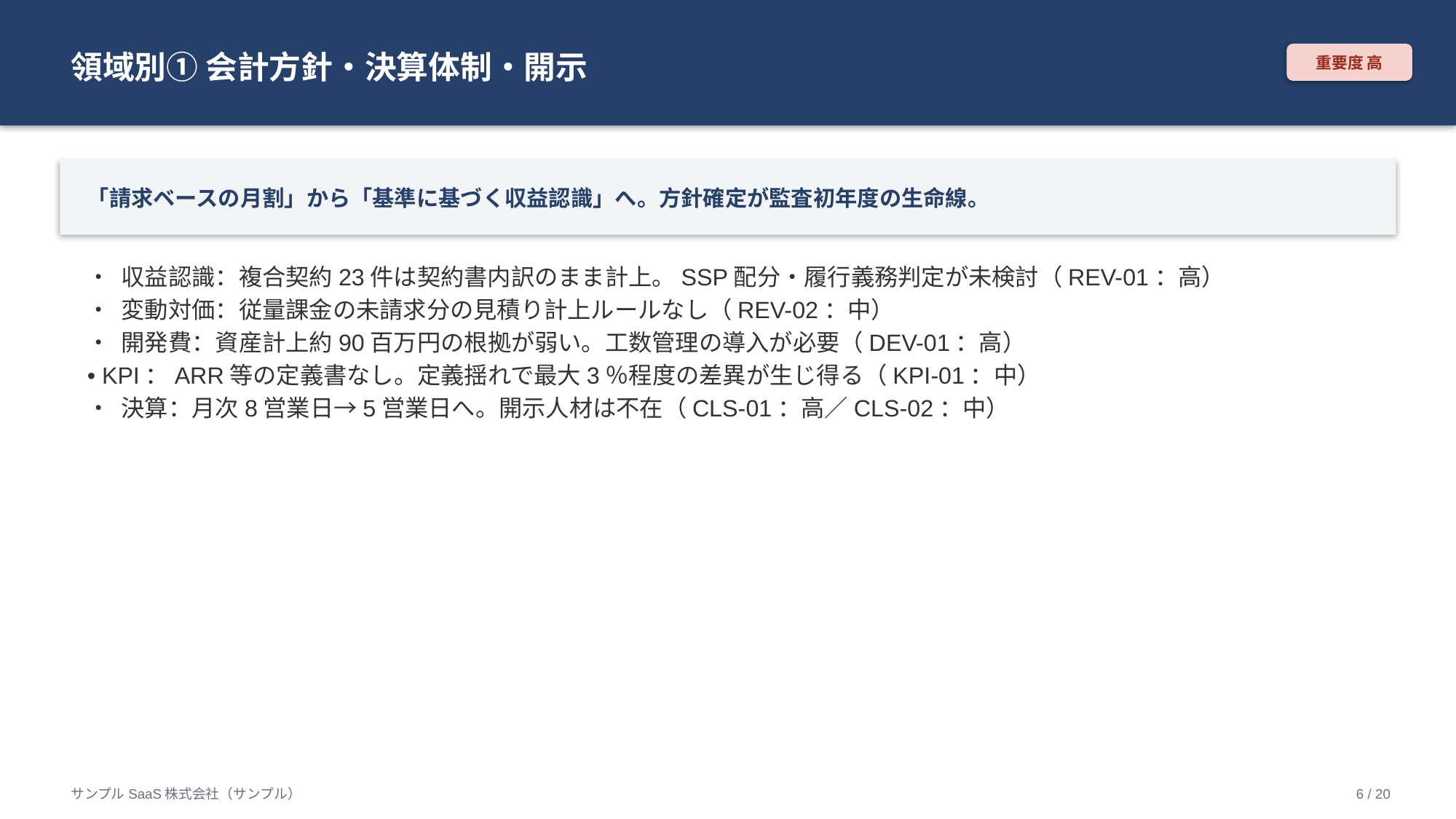

領域別① 会計方針・決算体制・開示
重要度 高

「請求ベースの月割」から「基準に基づく収益認識」へ。方針確定が監査初年度の生命線。
• 収益認識：複合契約23件は契約書内訳のまま計上。SSP配分・履行義務判定が未検討（REV-01：高）
• 変動対価：従量課金の未請求分の見積り計上ルールなし（REV-02：中）
• 開発費：資産計上約90百万円の根拠が弱い。工数管理の導入が必要（DEV-01：高）
• KPI：ARR等の定義書なし。定義揺れで最大3％程度の差異が生じ得る（KPI-01：中）
• 決算：月次8営業日→5営業日へ。開示人材は不在（CLS-01：高／CLS-02：中）
サンプルSaaS株式会社（サンプル）
6 / 20